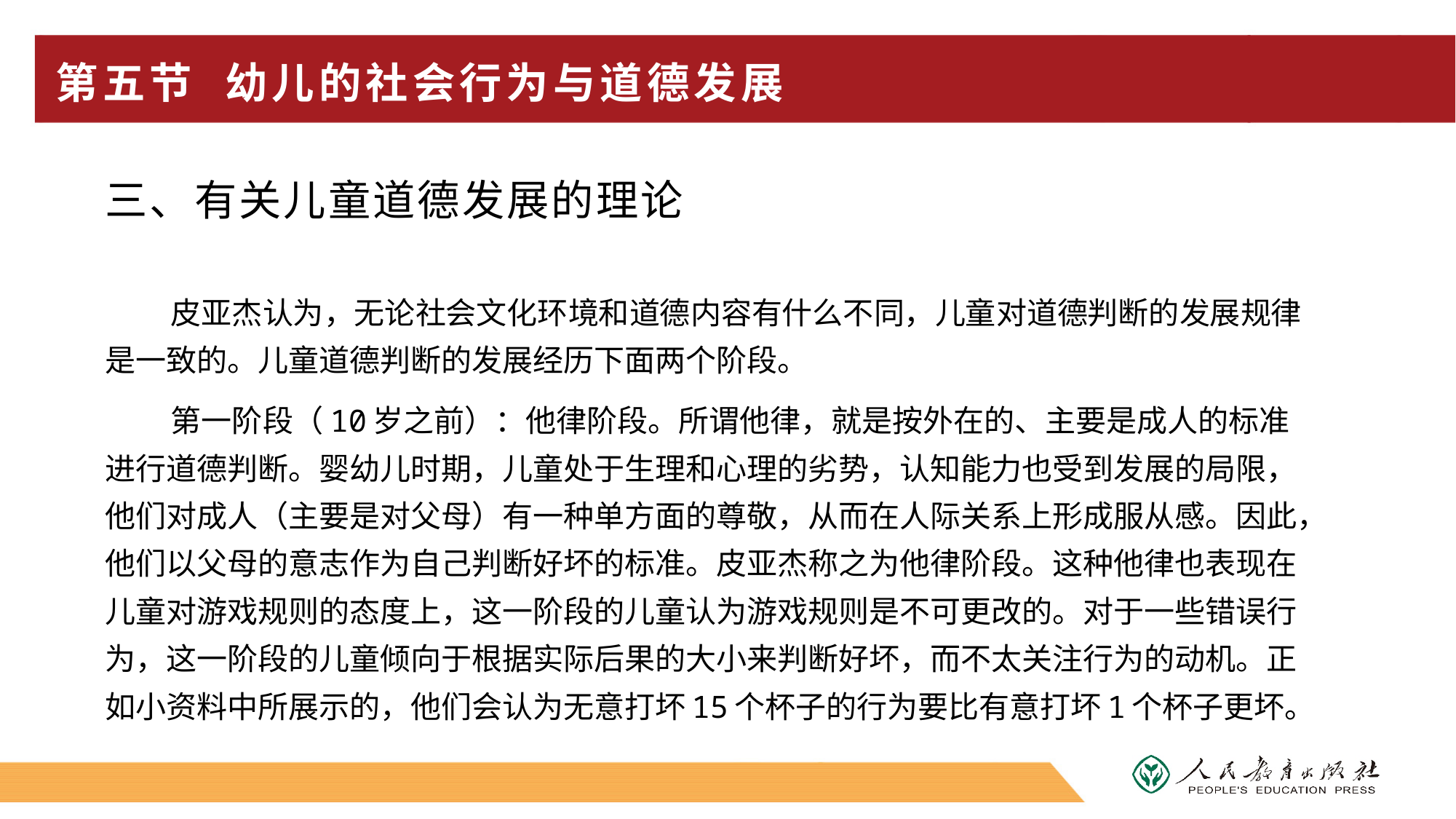

# 第五节  幼儿的社会行为与道德发展
三、有关儿童道德发展的理论
皮亚杰认为，无论社会文化环境和道德内容有什么不同，儿童对道德判断的发展规律是一致的。儿童道德判断的发展经历下面两个阶段。
第一阶段（10岁之前）：他律阶段。所谓他律，就是按外在的、主要是成人的标准进行道德判断。婴幼儿时期，儿童处于生理和心理的劣势，认知能力也受到发展的局限，他们对成人（主要是对父母）有一种单方面的尊敬，从而在人际关系上形成服从感。因此，他们以父母的意志作为自己判断好坏的标准。皮亚杰称之为他律阶段。这种他律也表现在儿童对游戏规则的态度上，这一阶段的儿童认为游戏规则是不可更改的。对于一些错误行为，这一阶段的儿童倾向于根据实际后果的大小来判断好坏，而不太关注行为的动机。正如小资料中所展示的，他们会认为无意打坏15个杯子的行为要比有意打坏1个杯子更坏。